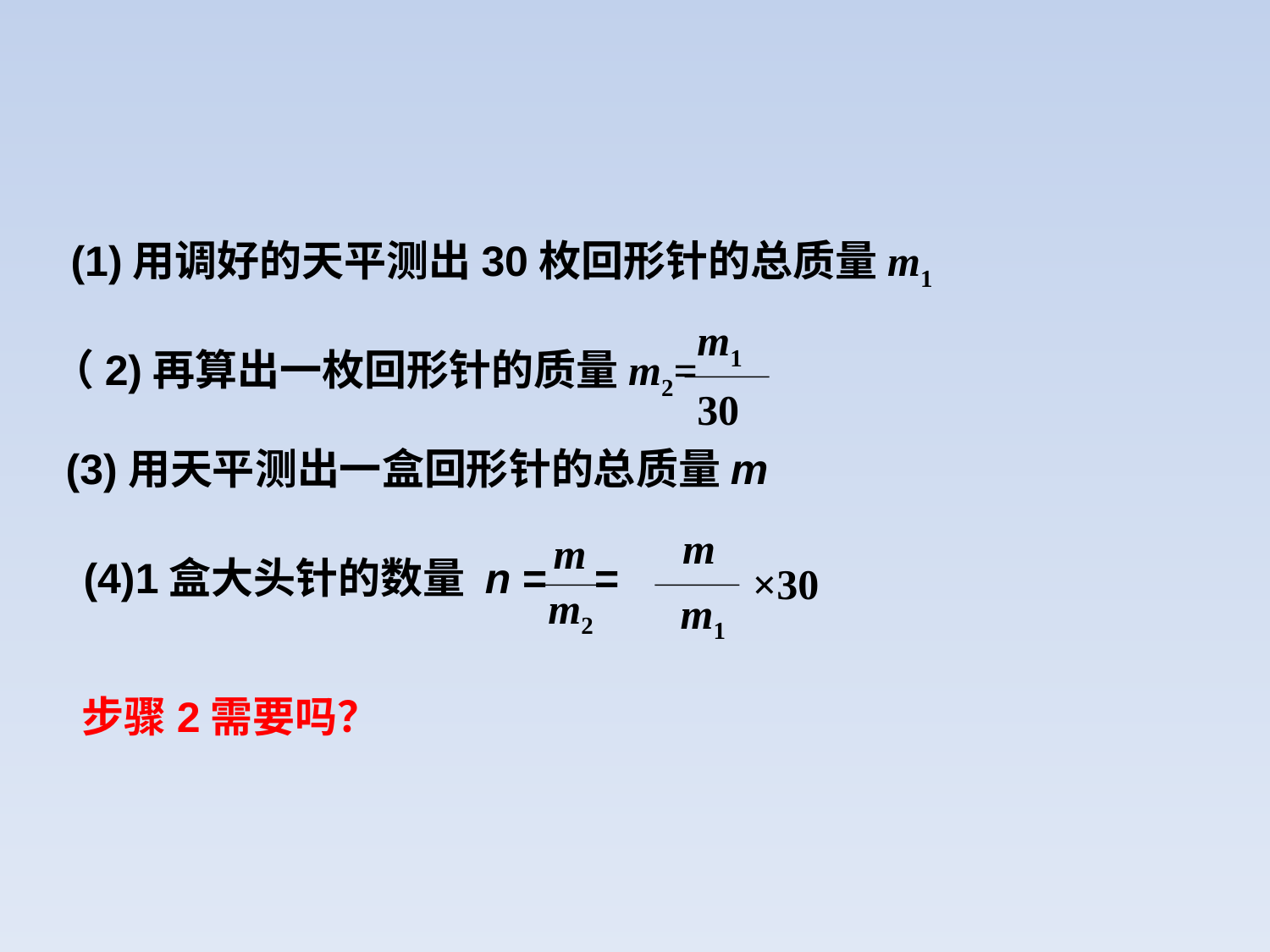

(1)用调好的天平测出30枚回形针的总质量m1
m1
（2)再算出一枚回形针的质量m2=

30
(3)用天平测出一盒回形针的总质量m
m
m
 (4)1盒大头针的数量 n =    =
×30
m2
m1

步骤2需要吗？